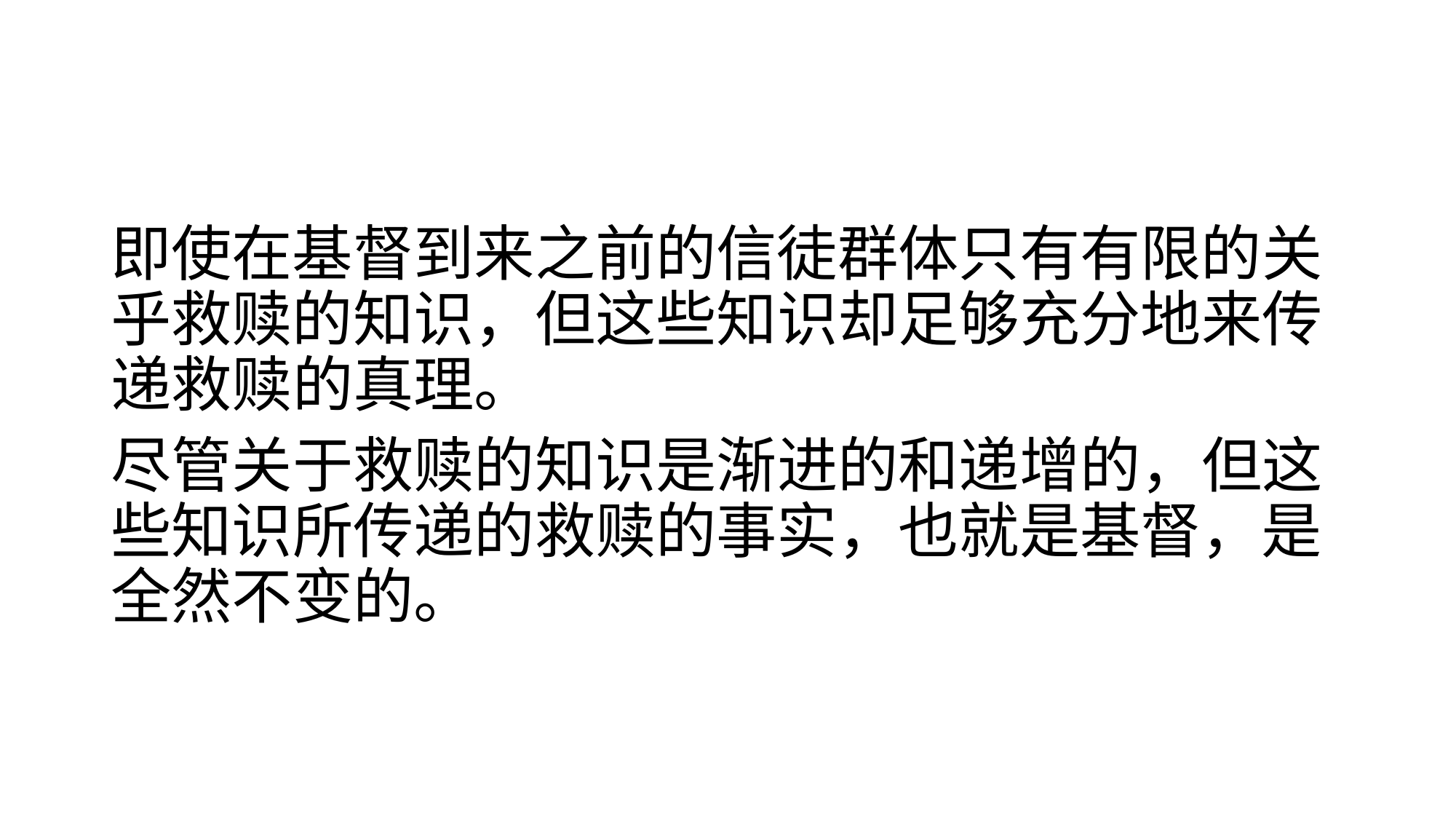

#
即使在基督到来之前的信徒群体只有有限的关乎救赎的知识，但这些知识却足够充分地来传递救赎的真理。
尽管关于救赎的知识是渐进的和递增的，但这些知识所传递的救赎的事实，也就是基督，是全然不变的。